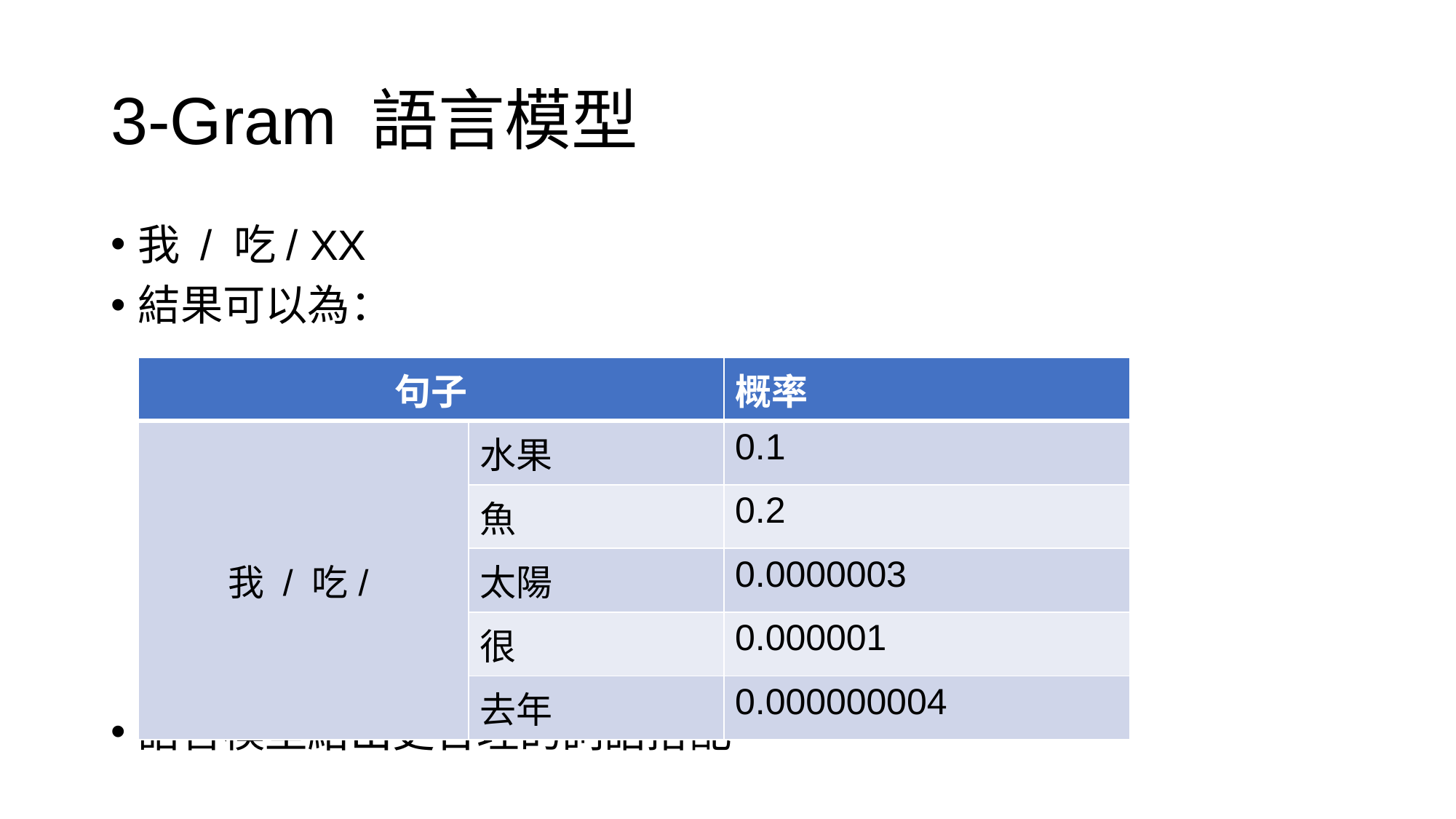

# 3-Gram 語言模型
我 / 吃/ XX
結果可以為：

語言模型給出更合理的詞語搭配

| 句子 | 句子 | 概率 |
| --- | --- | --- |
| 我 / 吃/ | 水果 | 0.1 |
|  | 魚 | 0.2 |
|  | 太陽 | 0.0000003 |
|  | 很 | 0.000001 |
|  | 去年 | 0.000000004 |